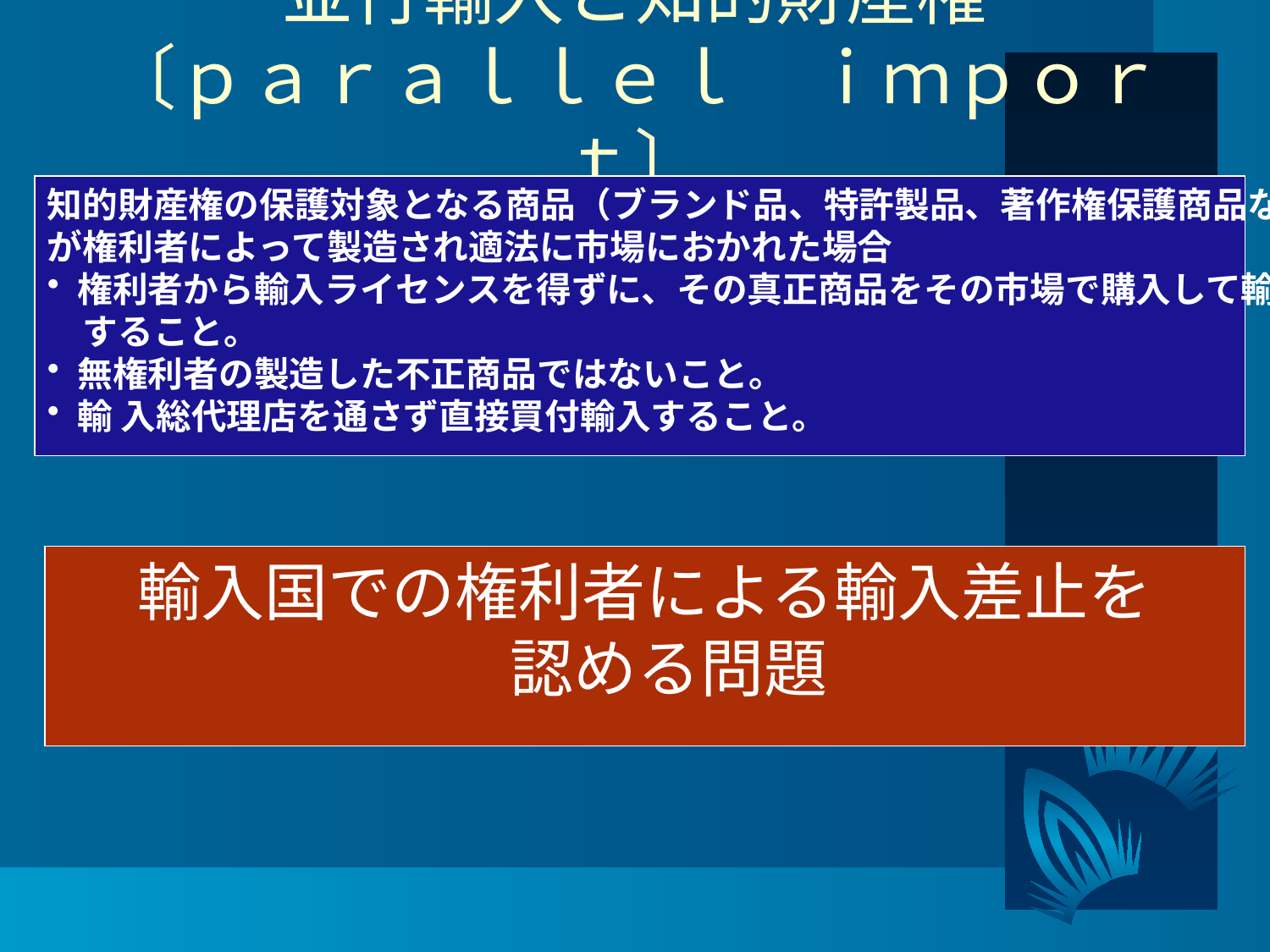

# 並行輸入と知的財産権 〔ｐａｒａｌｌｅｌ　ｉｍｐｏｒｔ〕
知的財産権の保護対象となる商品（ブランド品、特許製品、著作権保護商品など）
が権利者によって製造され適法に市場におかれた場合
権利者から輸入ライセンスを得ずに、その真正商品をその市場で購入して輸入
　すること。
無権利者の製造した不正商品ではないこと。
輸 入総代理店を通さず直接買付輸入すること。

輸入国での権利者による輸入差止を
認める問題